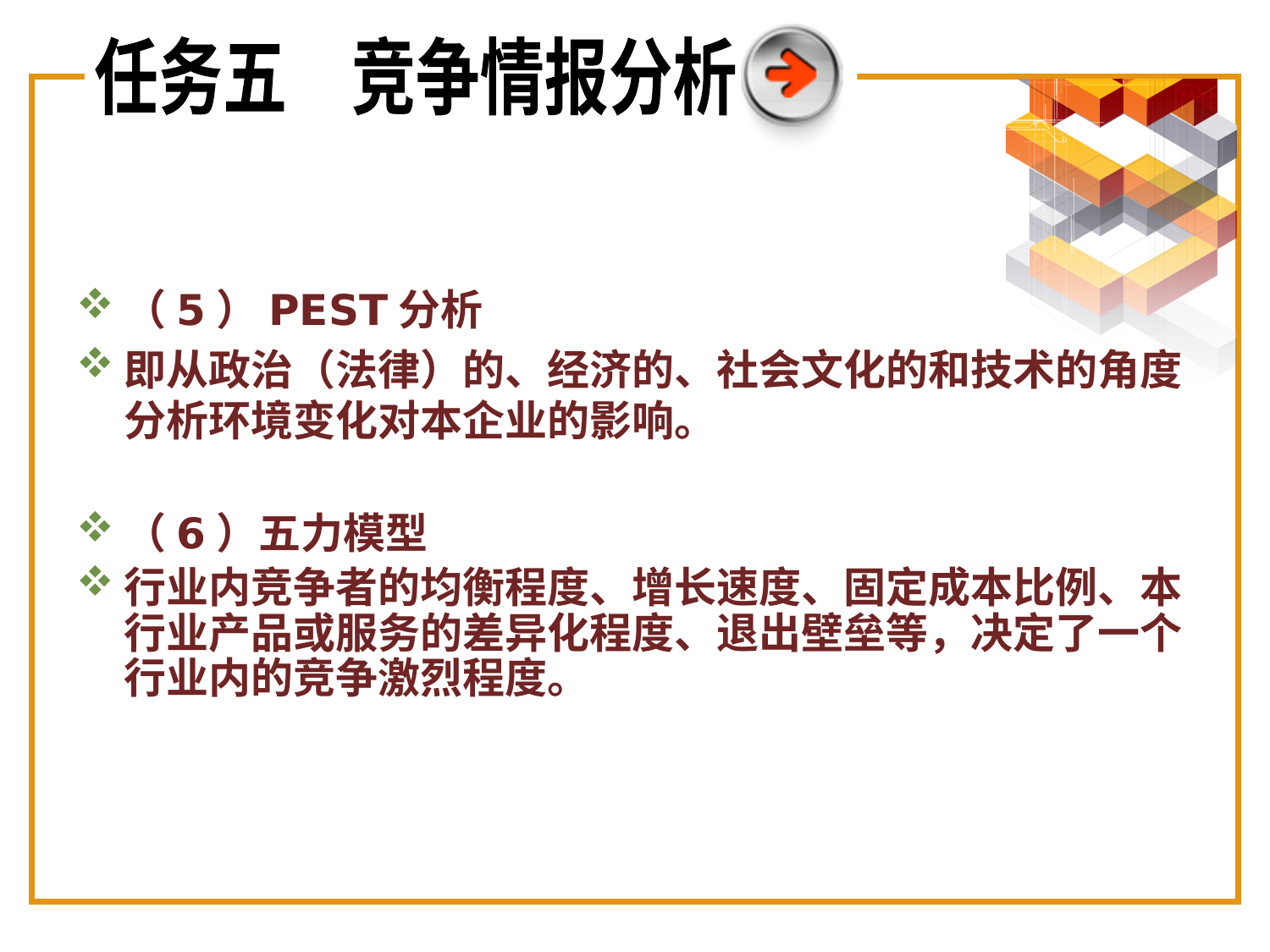

任务五　竞争情报分析

（5）PEST分析
即从政治（法律）的、经济的、社会文化的和技术的角度分析环境变化对本企业的影响。

（6）五力模型
行业内竞争者的均衡程度、增长速度、固定成本比例、本行业产品或服务的差异化程度、退出壁垒等，决定了一个行业内的竞争激烈程度。